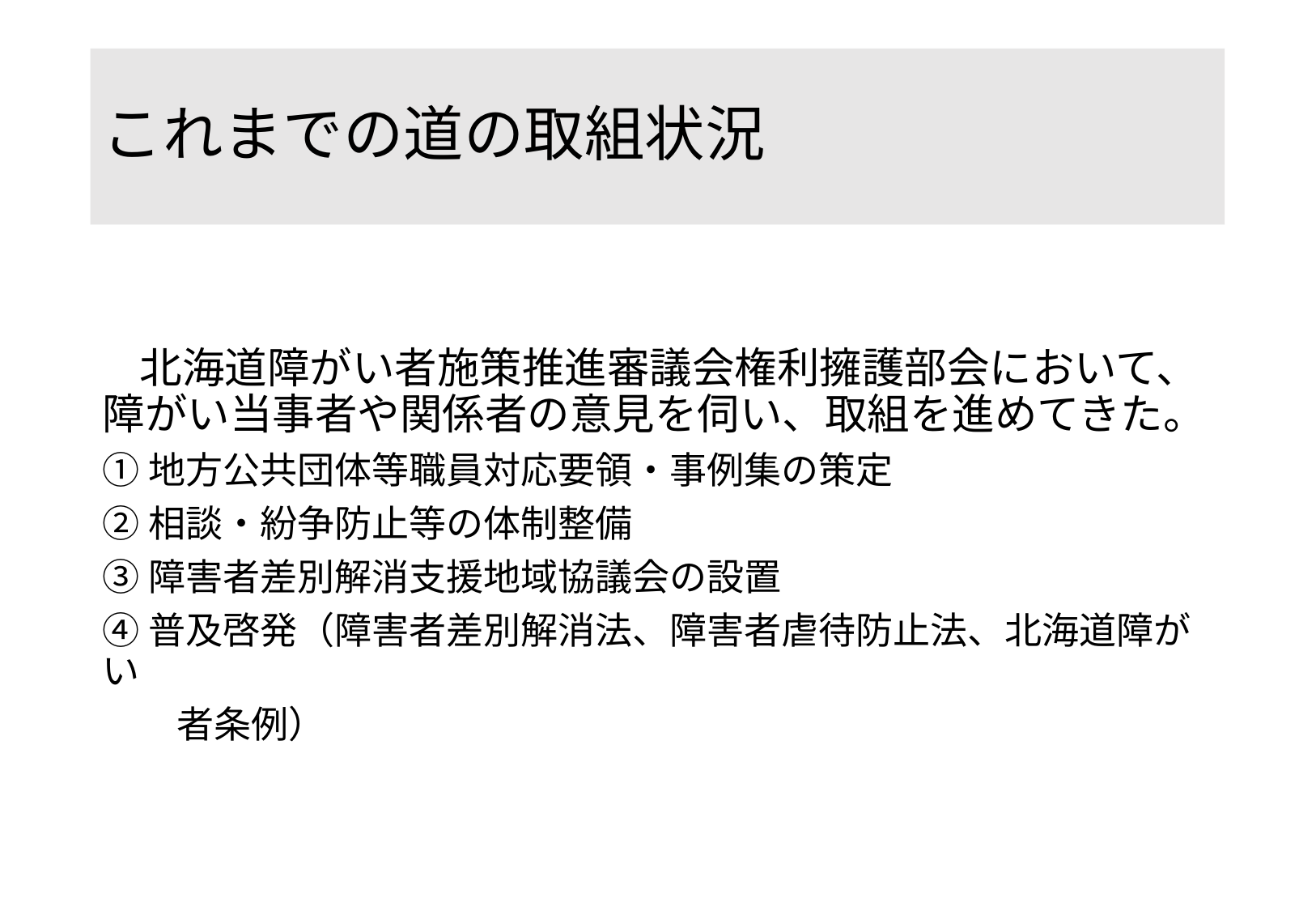

# これまでの道の取組状況

　北海道障がい者施策推進審議会権利擁護部会において、障がい当事者や関係者の意見を伺い、取組を進めてきた。
①地方公共団体等職員対応要領・事例集の策定
②相談・紛争防止等の体制整備
③障害者差別解消支援地域協議会の設置
④普及啓発（障害者差別解消法、障害者虐待防止法、北海道障がい
　　者条例）